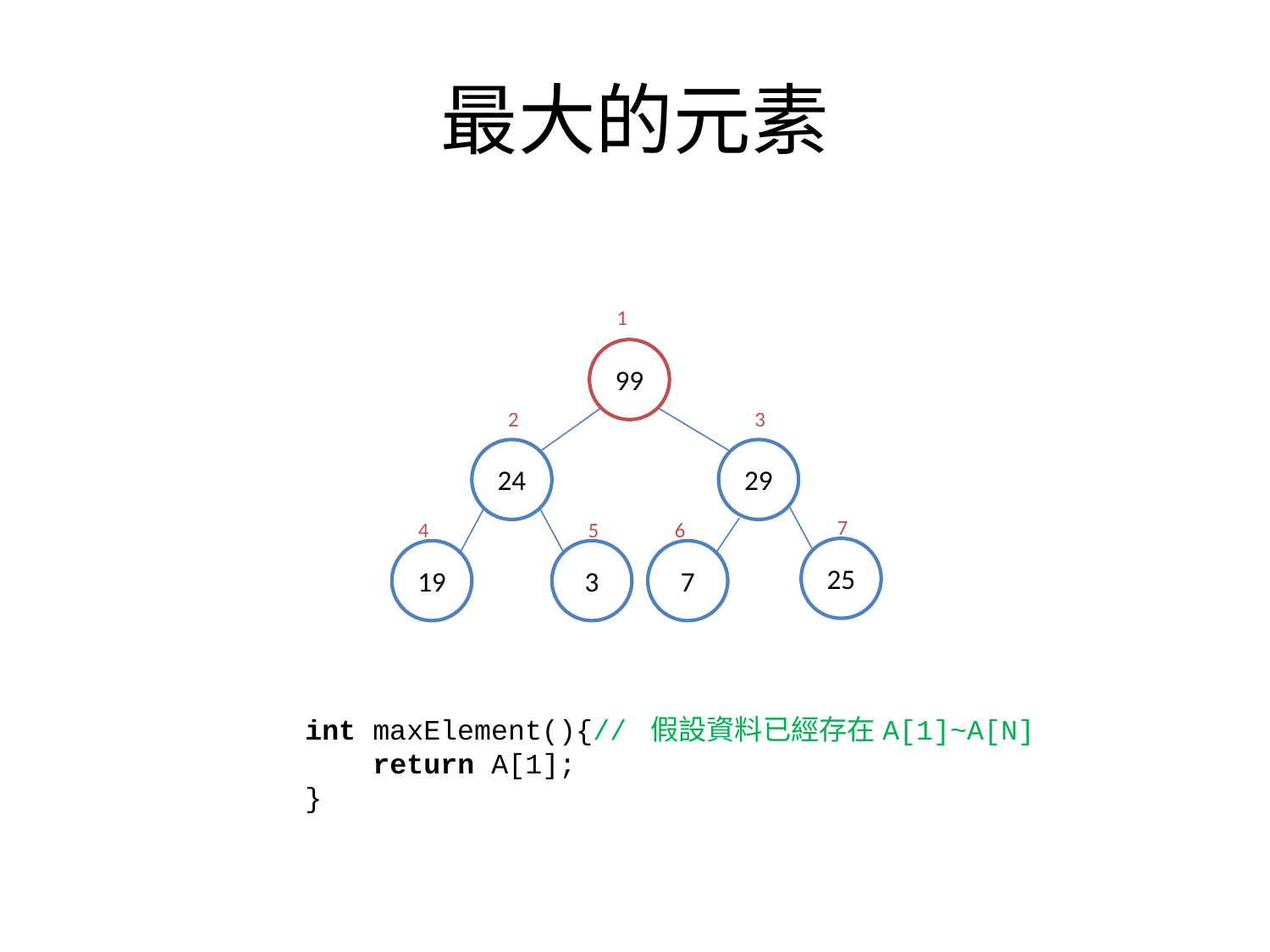

# 最大的元素
1
99
24
29
19
3
7
2
3
4
5
6
7
25
int maxElement(){// 假設資料已經存在A[1]~A[N]
    return A[1];
}